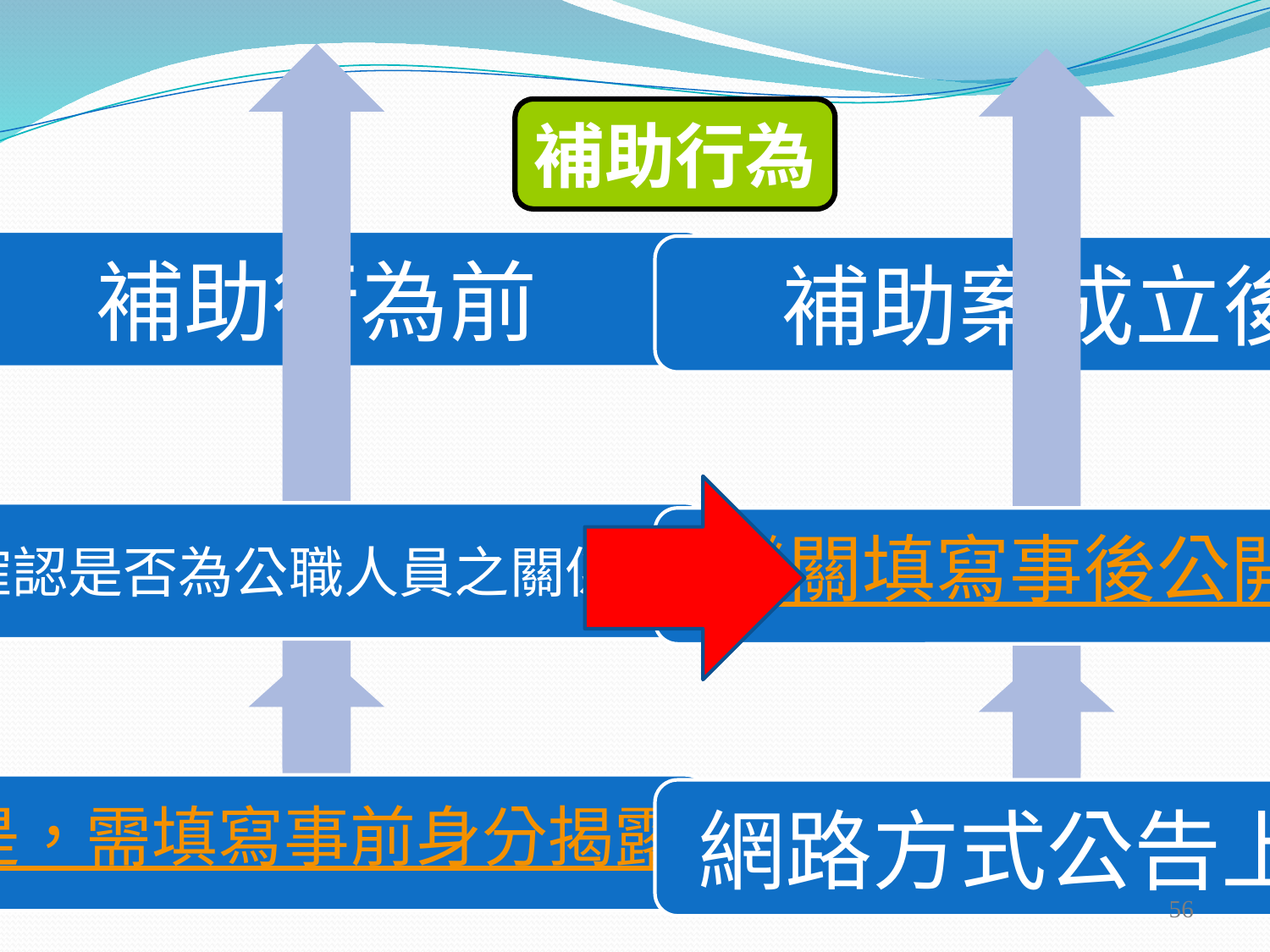

補助行為
補助行為前
是，需填寫事前身分揭露
確認是否為公職人員之關係人
補助案成立後

56